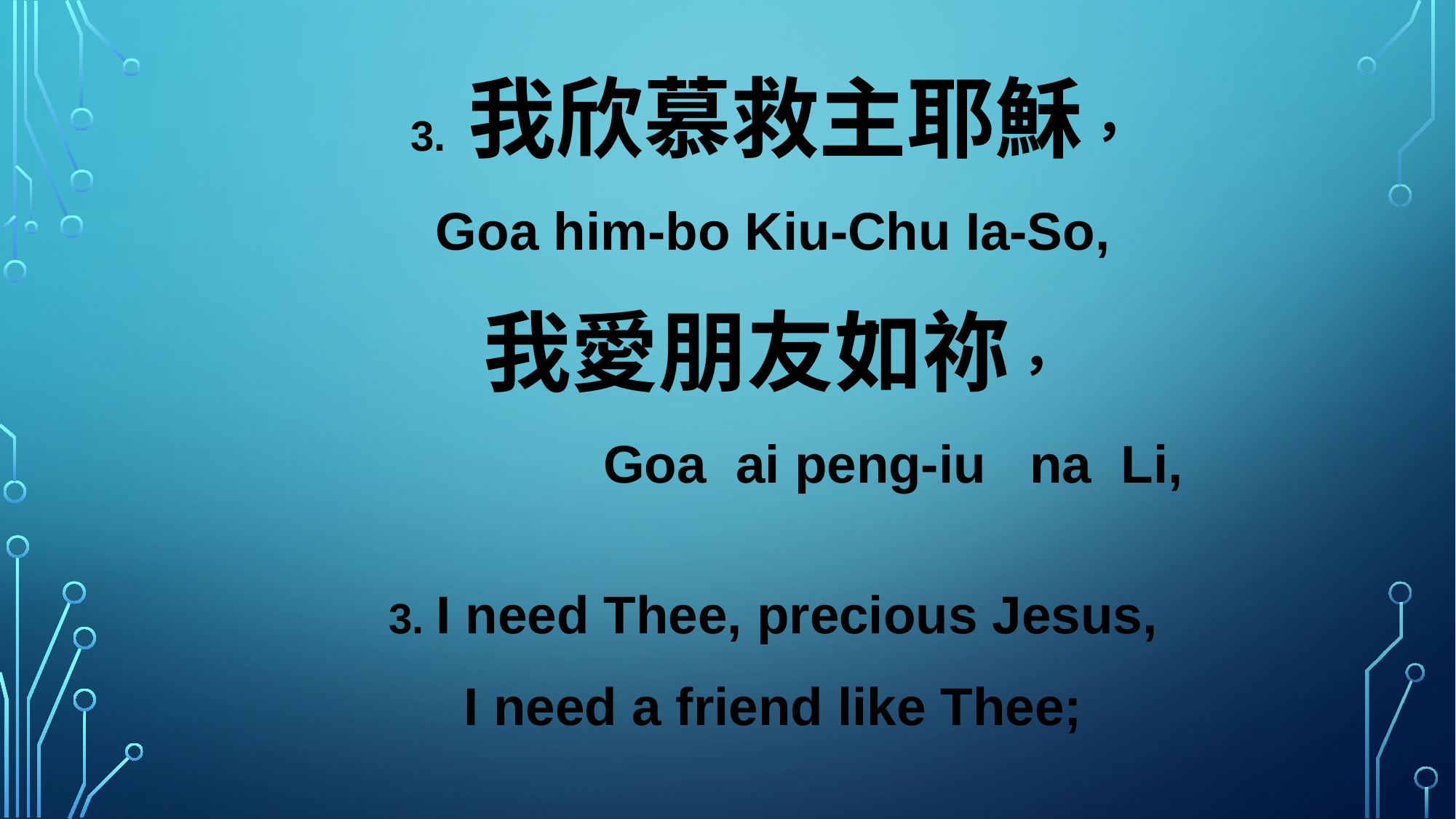

3. 我欣慕救主耶穌，
Goa him-bo Kiu-Chu Ia-So,
我愛朋友如祢，
                                  Goa  ai peng-iu   na  Li,

3. I need Thee, precious Jesus,
I need a friend like Thee;